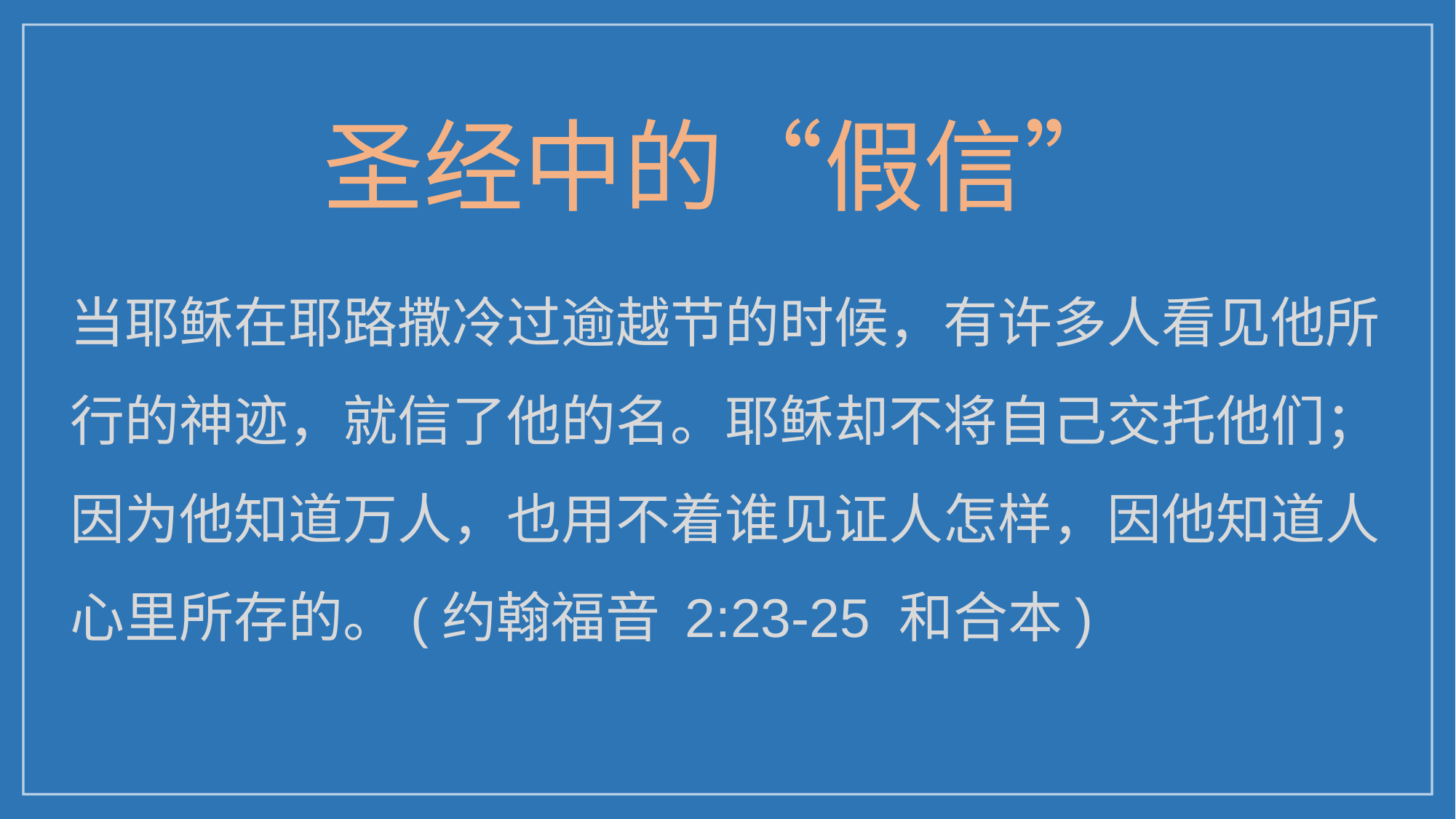

圣经中的“假信”

当耶稣在耶路撒冷过逾越节的时候，有许多人看见他所行的神迹，就信了他的名。耶稣却不将自己交托他们；因为他知道万人，也用不着谁见证人怎样，因他知道人心里所存的。(约翰福音 2:23-25 和合本)